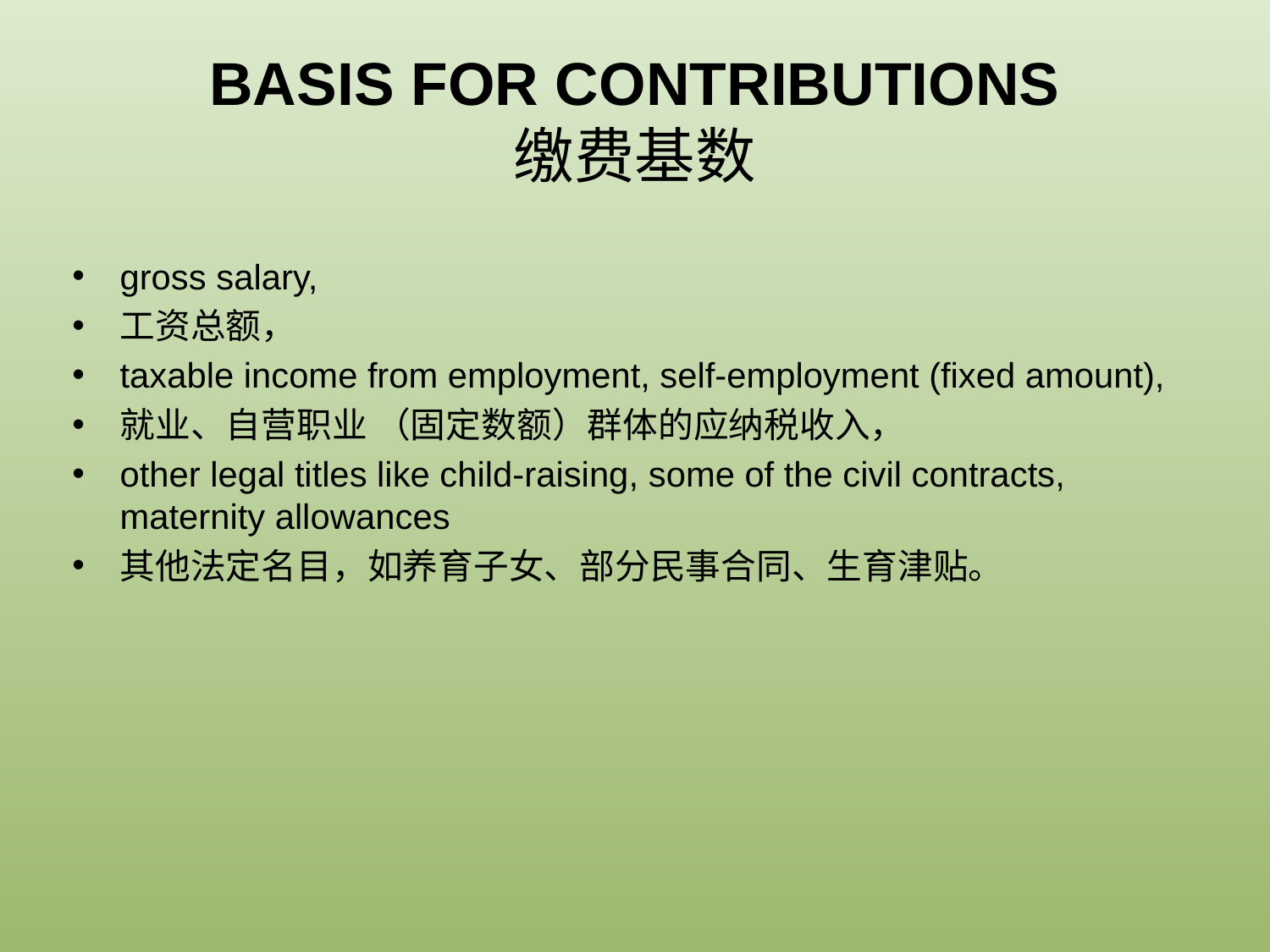

# BASIS FOR CONTRIBUTIONS 缴费基数
gross salary,
工资总额，
taxable income from employment, self-employment (fixed amount),
就业、自营职业 （固定数额）群体的应纳税收入，
other legal titles like child-raising, some of the civil contracts, maternity allowances
其他法定名目，如养育子女、部分民事合同、生育津贴。